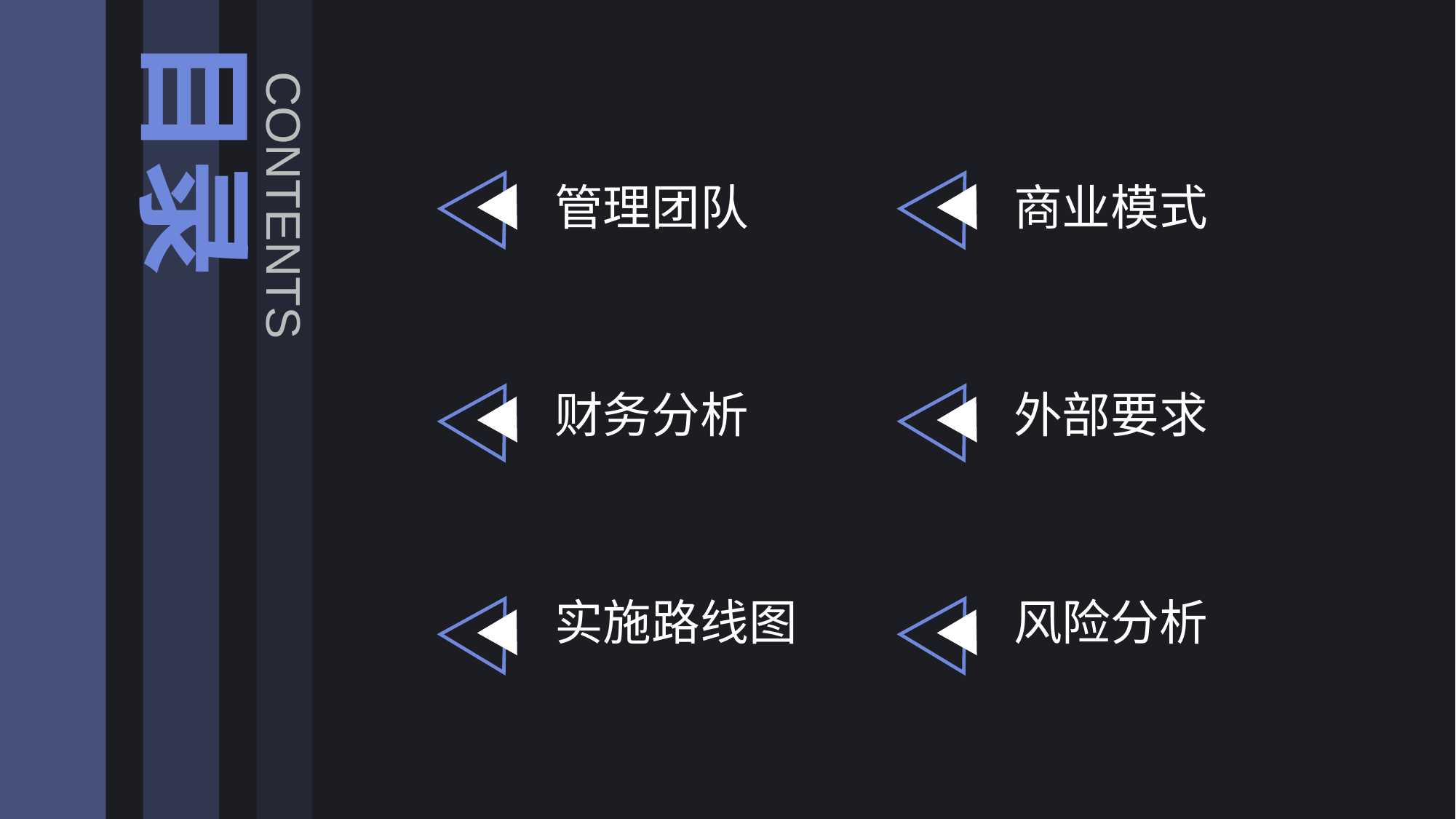

目录
CONTENTS
管理团队
商业模式

财务分析
外部要求

实施路线图
风险分析